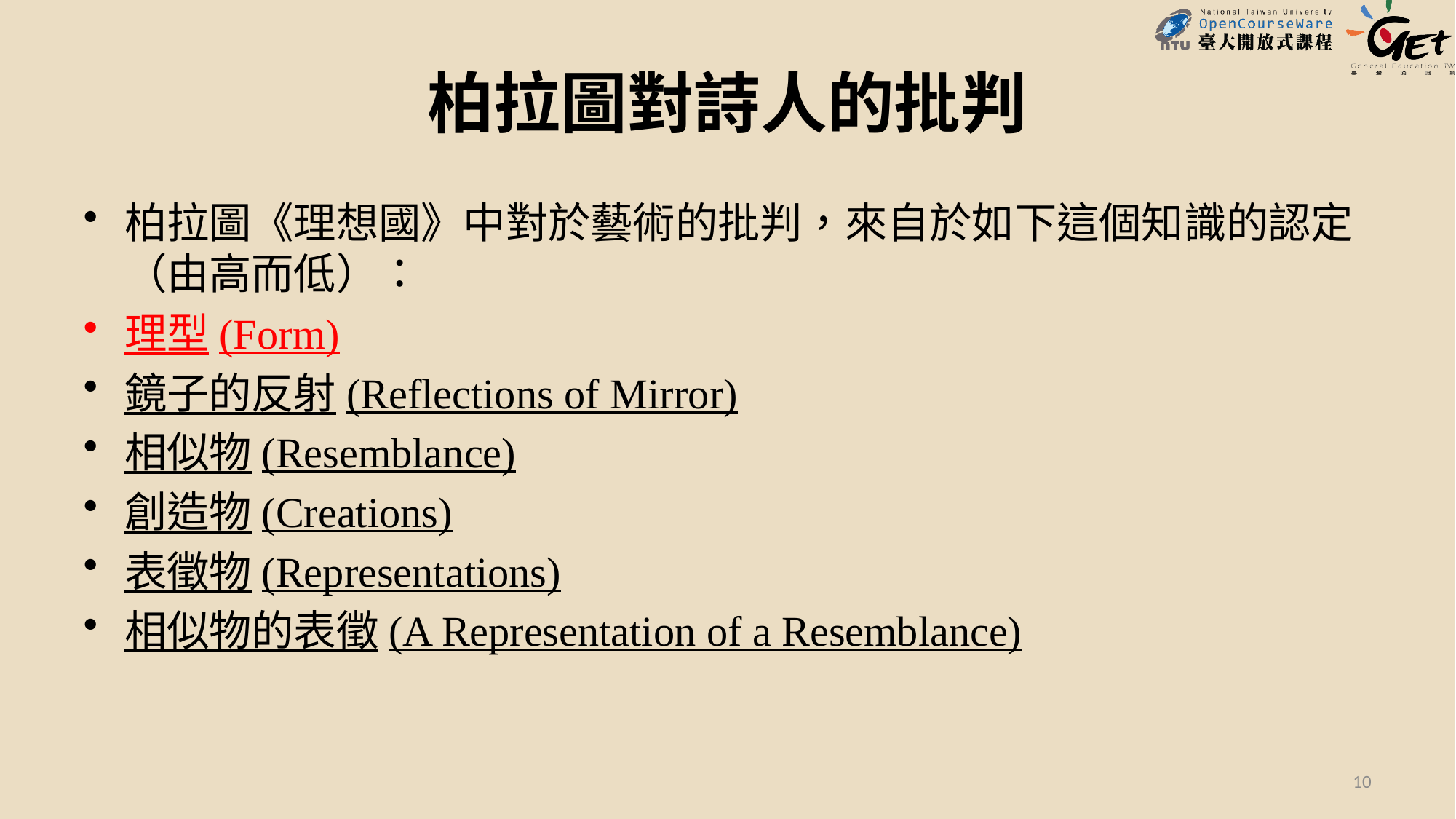

# 柏拉圖對詩人的批判
柏拉圖《理想國》中對於藝術的批判，來自於如下這個知識的認定（由高而低）：
理型(Form)
鏡子的反射(Reflections of Mirror)
相似物(Resemblance)
創造物(Creations)
表徵物(Representations)
相似物的表徵(A Representation of a Resemblance)
10